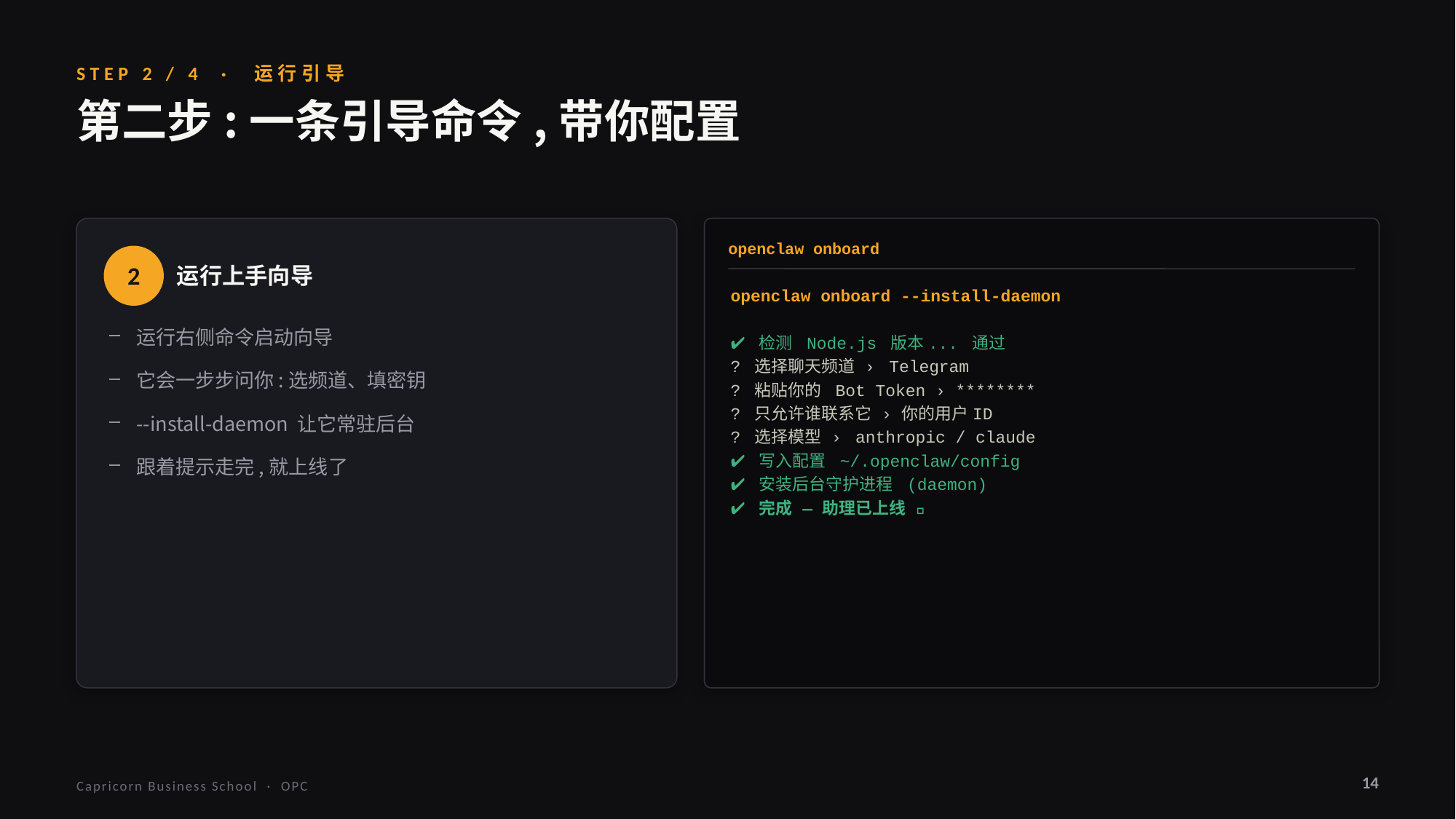

STEP 2 / 4  ·  运行引导
第二步:一条引导命令,带你配置

openclaw onboard
2

运行上手向导

openclaw onboard --install-daemon

✔ 检测 Node.js 版本... 通过
? 选择聊天频道 › Telegram
? 粘贴你的 Bot Token › ********
? 只允许谁联系它 › 你的用户ID
? 选择模型 › anthropic / claude
✔ 写入配置 ~/.openclaw/config
✔ 安装后台守护进程 (daemon)
✔ 完成 — 助理已上线 🦞
运行右侧命令启动向导
它会一步步问你:选频道、填密钥
--install-daemon 让它常驻后台
跟着提示走完,就上线了
14
Capricorn Business School  ·  OPC